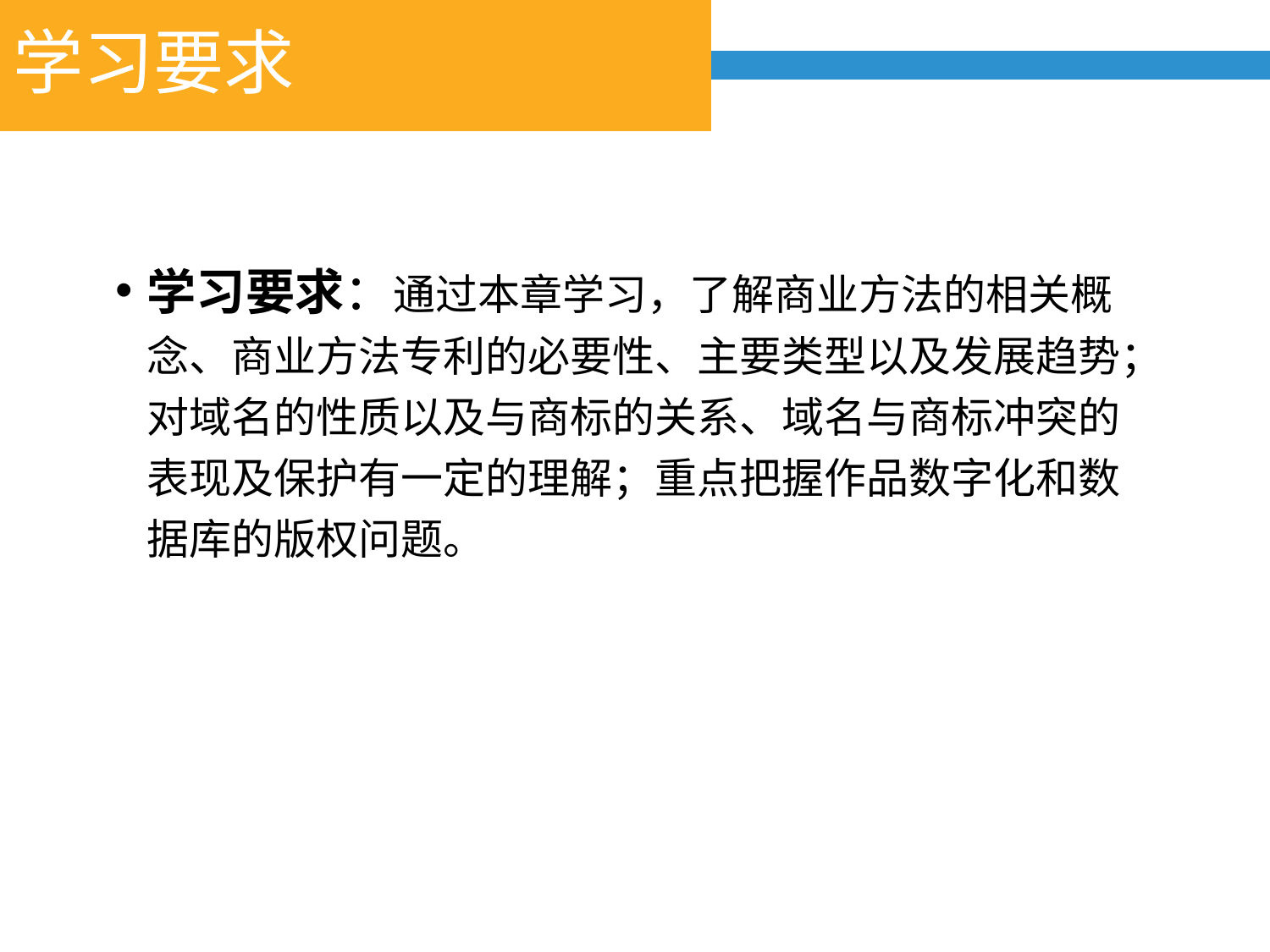

# 学习要求
学习要求：通过本章学习，了解商业方法的相关概念、商业方法专利的必要性、主要类型以及发展趋势；对域名的性质以及与商标的关系、域名与商标冲突的表现及保护有一定的理解；重点把握作品数字化和数据库的版权问题。